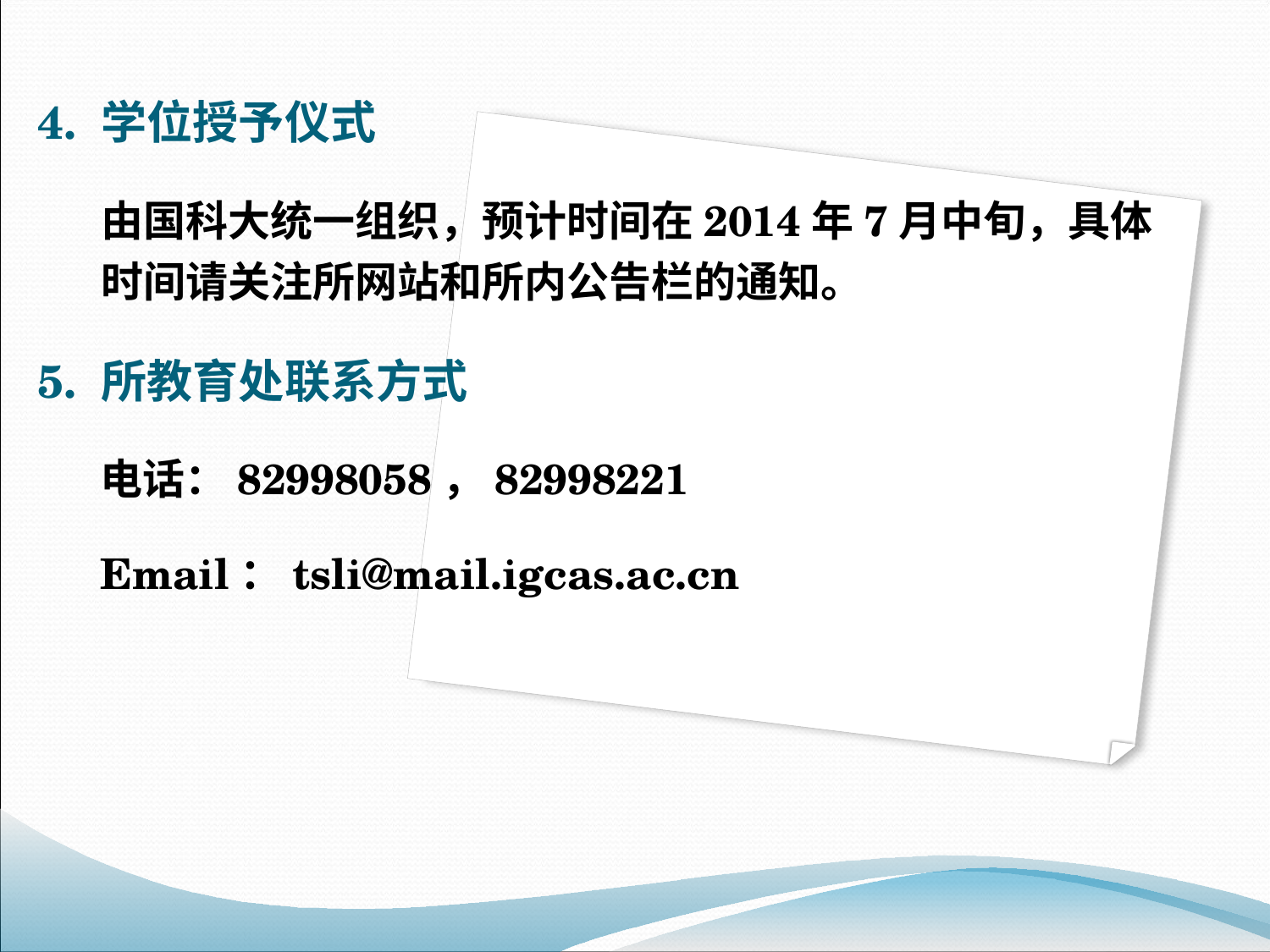

4. 学位授予仪式
由国科大统一组织，预计时间在2014年7月中旬，具体时间请关注所网站和所内公告栏的通知。
5. 所教育处联系方式
电话：82998058，82998221
Email：tsli@mail.igcas.ac.cn